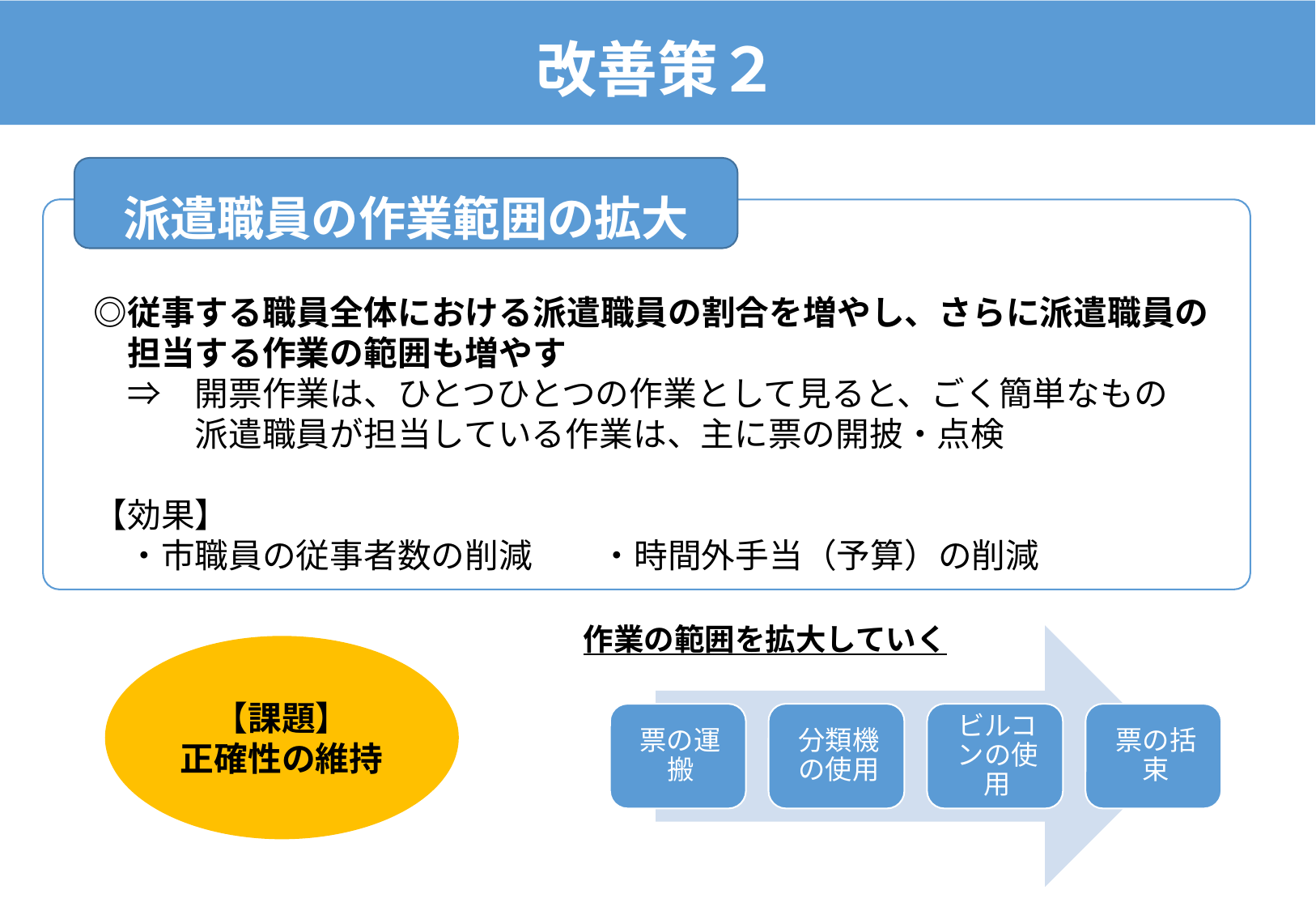

#
改善策２

派遣職員の作業範囲の拡大

　◎従事する職員全体における派遣職員の割合を増やし、さらに派遣職員の
　　担当する作業の範囲も増やす
　　⇒　開票作業は、ひとつひとつの作業として見ると、ごく簡単なもの
　　　　派遣職員が担当している作業は、主に票の開披・点検

　【効果】
　　・市職員の従事者数の削減　　・時間外手当（予算）の削減

作業の範囲を拡大していく
票の運搬
分類機の使用
ビルコンの使用
票の括束
【課題】
正確性の維持